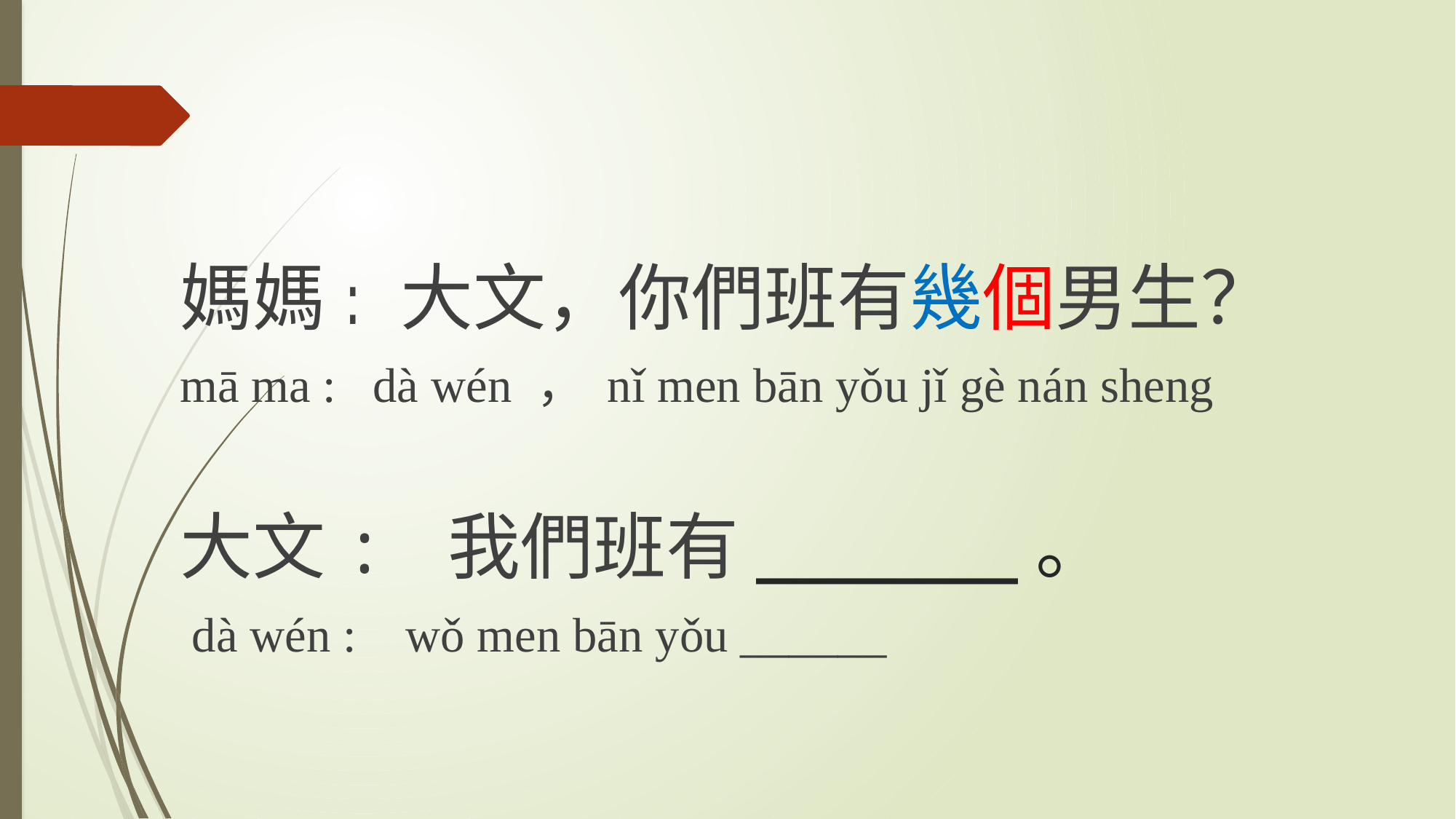

媽媽: 大文，你們班有幾個男生？
mā ma :   dà wén ， nǐ men bān yǒu jǐ gè nán sheng

大文: 我們班有______。
 dà wén :    wǒ men bān yǒu ______